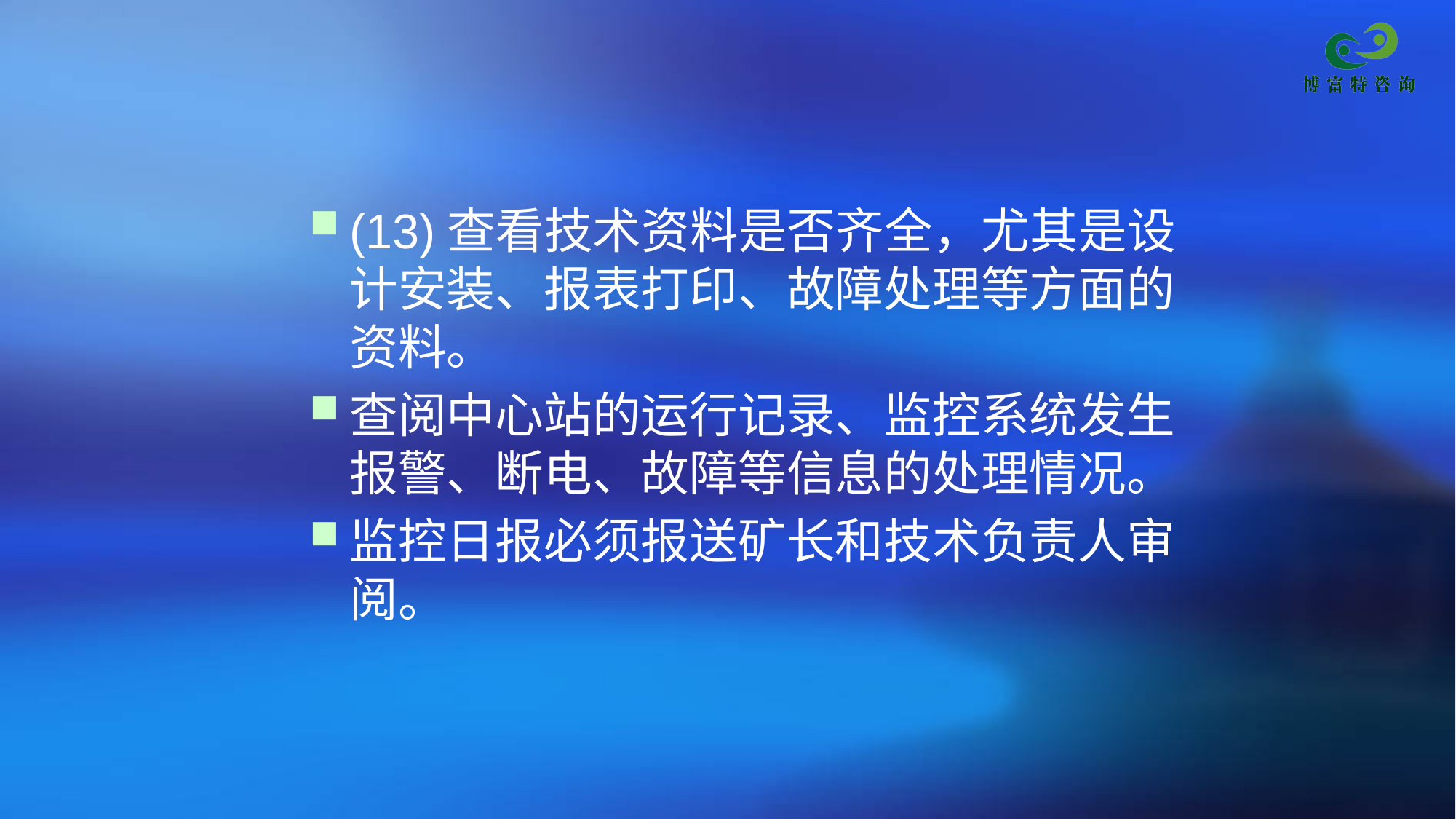

(13)查看技术资料是否齐全，尤其是设计安装、报表打印、故障处理等方面的资料。
查阅中心站的运行记录、监控系统发生报警、断电、故障等信息的处理情况。
监控日报必须报送矿长和技术负责人审阅。